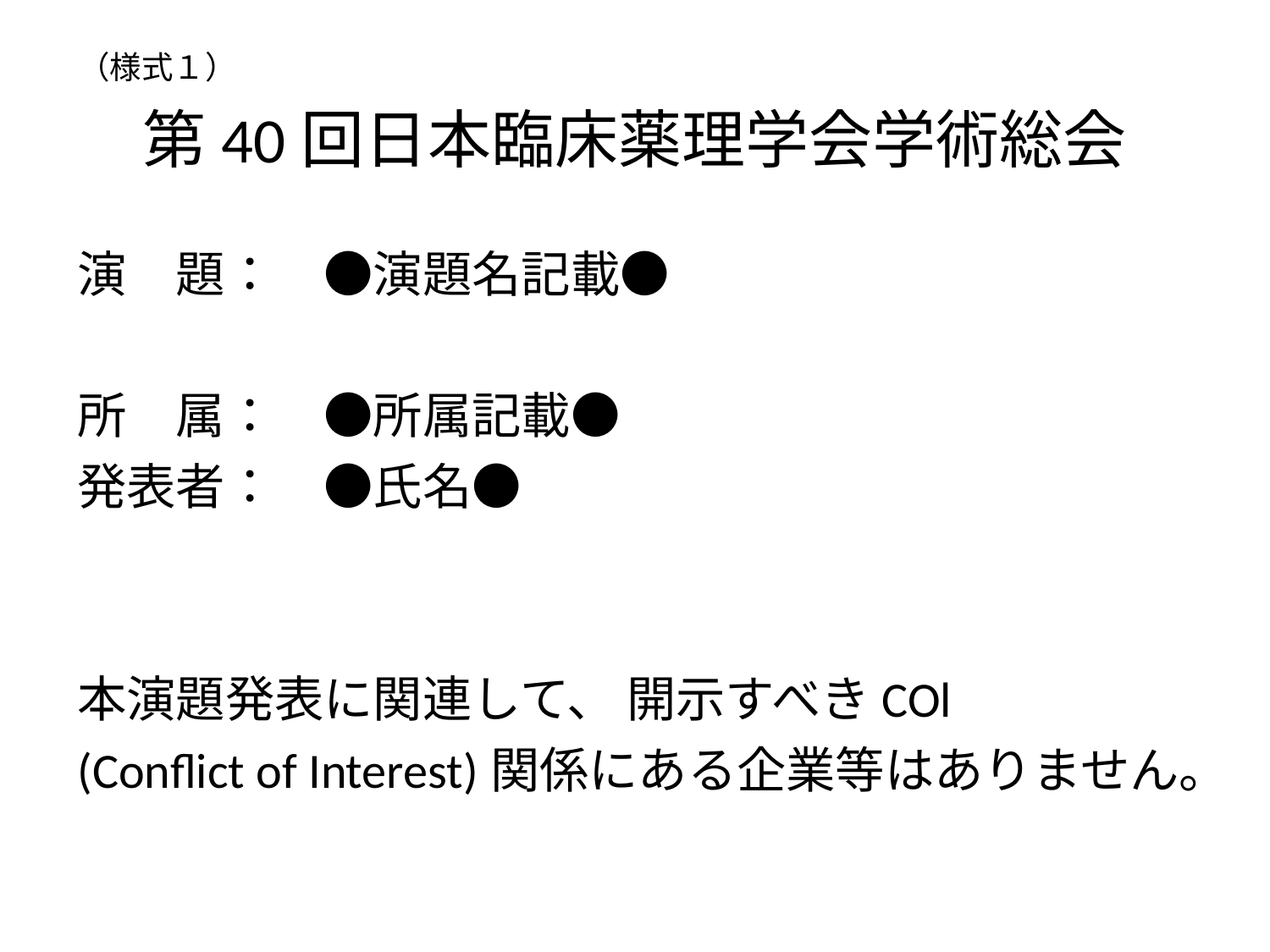

（様式１）
# 第40回日本臨床薬理学会学術総会
演　題：　●演題名記載●

所　属：　●所属記載●
発表者：　●氏名●

本演題発表に関連して、 開示すべきCOl
(Conflict of Interest)関係にある企業等はありません。